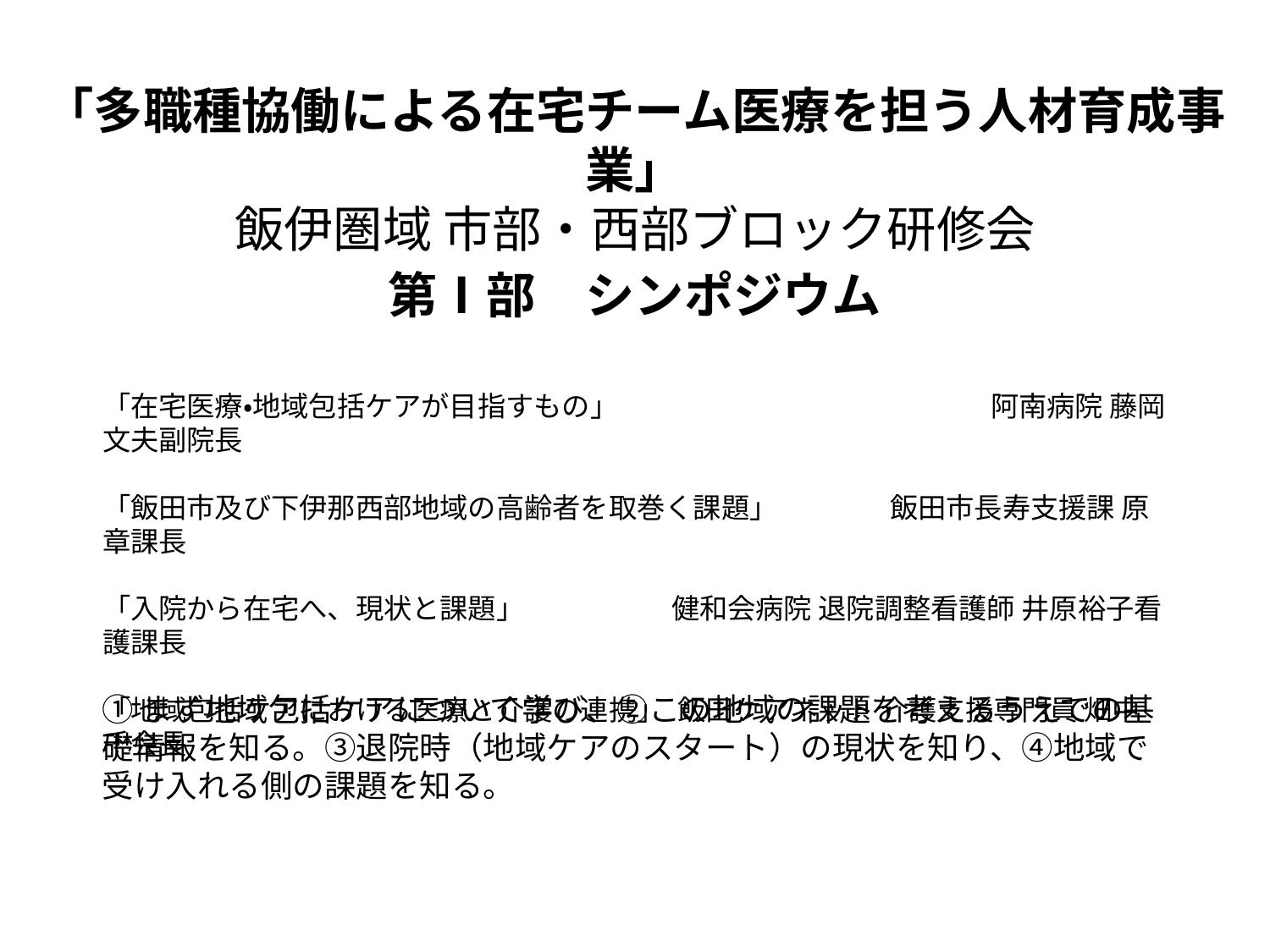

「多職種協働による在宅チーム医療を担う人材育成事業」
飯伊圏域 市部・西部ブロック研修会
第Ⅰ部　シンポジウム
「在宅医療・地域包括ケアが目指すもの」　　　　　　　　　　　　　 阿南病院 藤岡文夫副院長

「飯田市及び下伊那西部地域の高齢者を取巻く課題」　　　　飯田市長寿支援課 原章課長

「入院から在宅へ、現状と課題」　　 　　　健和会病院 退院調整看護師 井原裕子看護課長

「地域包括ケアにおける医療と介護の連携」  飯田ケアネット 介護支援専門員 畑中千会長
①まず地域包括ケアについて学び、②この地域の課題を考えるうえでの基礎情報を知る。③退院時（地域ケアのスタート）の現状を知り、④地域で受け入れる側の課題を知る。